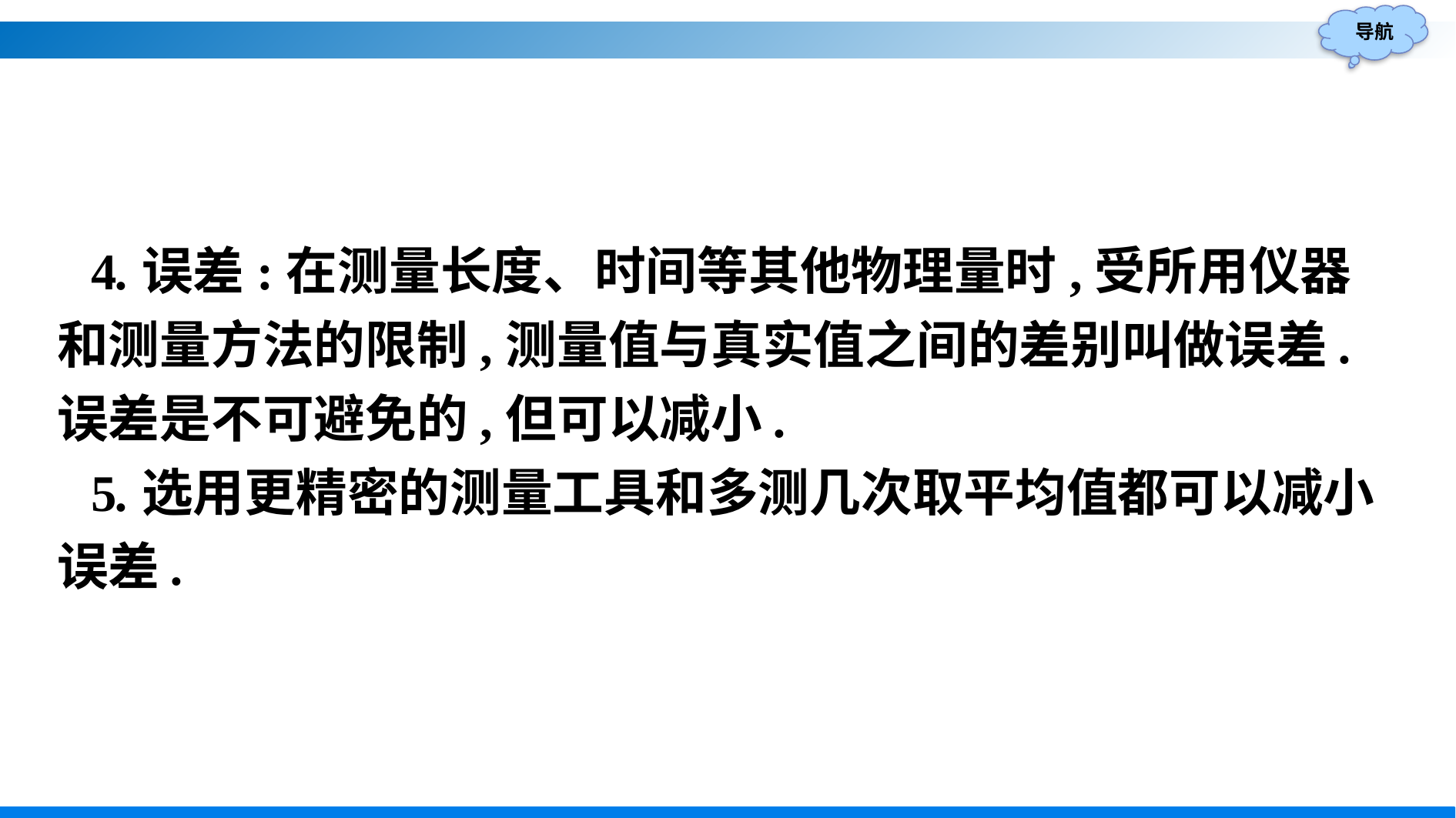

4.误差:在测量长度、时间等其他物理量时,受所用仪器和测量方法的限制,测量值与真实值之间的差别叫做误差.误差是不可避免的,但可以减小.
5.选用更精密的测量工具和多测几次取平均值都可以减小误差.